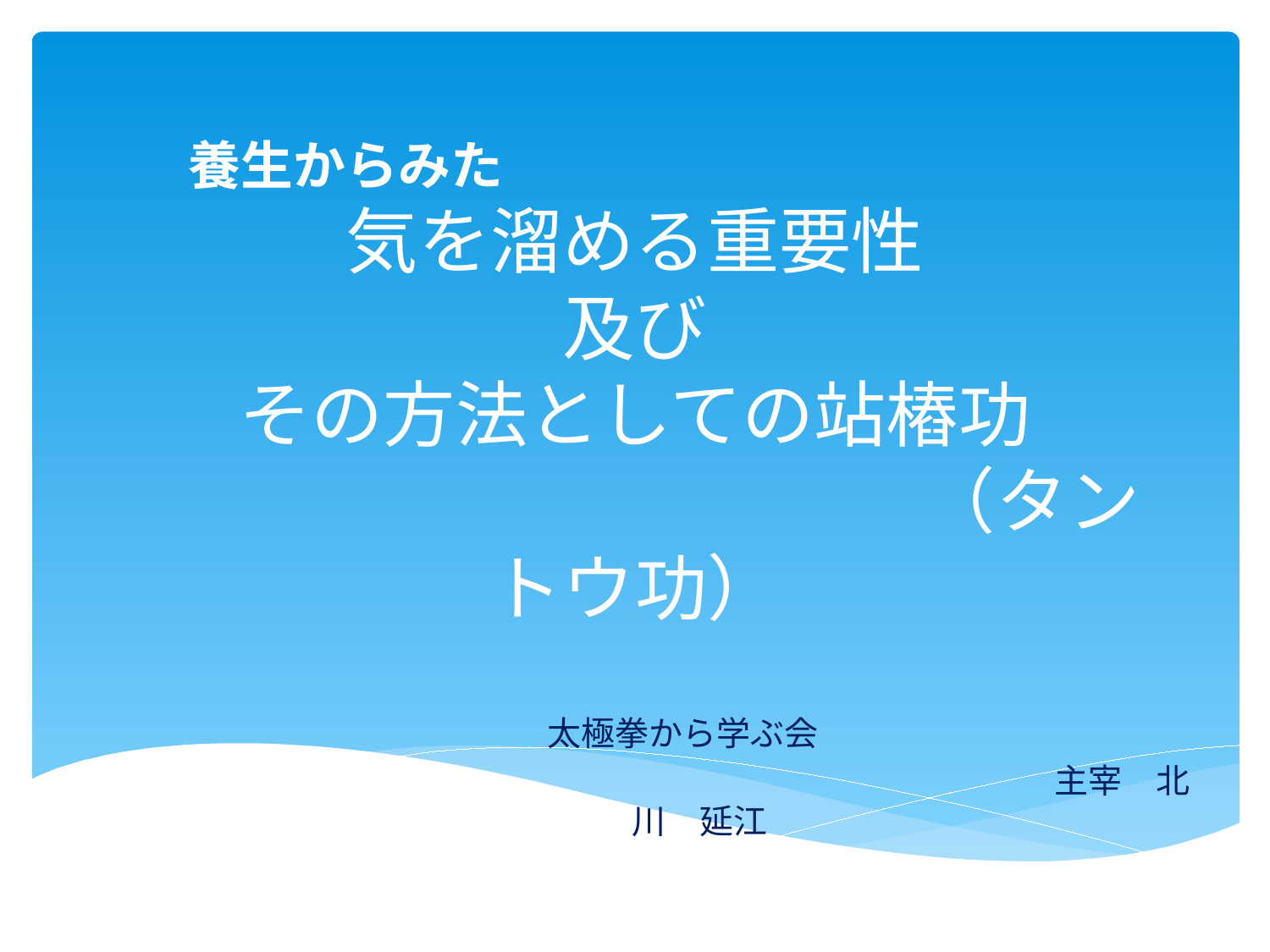

# 養生からみた　　　　　　　　　　　 気を溜める重要性 及び その方法としての站樁功 　　　　　　　　　　　（タントウ功）
　　　　　　　　　　　　太極拳から学ぶ会
　　　　　　　　　　　　　　　　　　　　　　　　　主宰　北川　延江